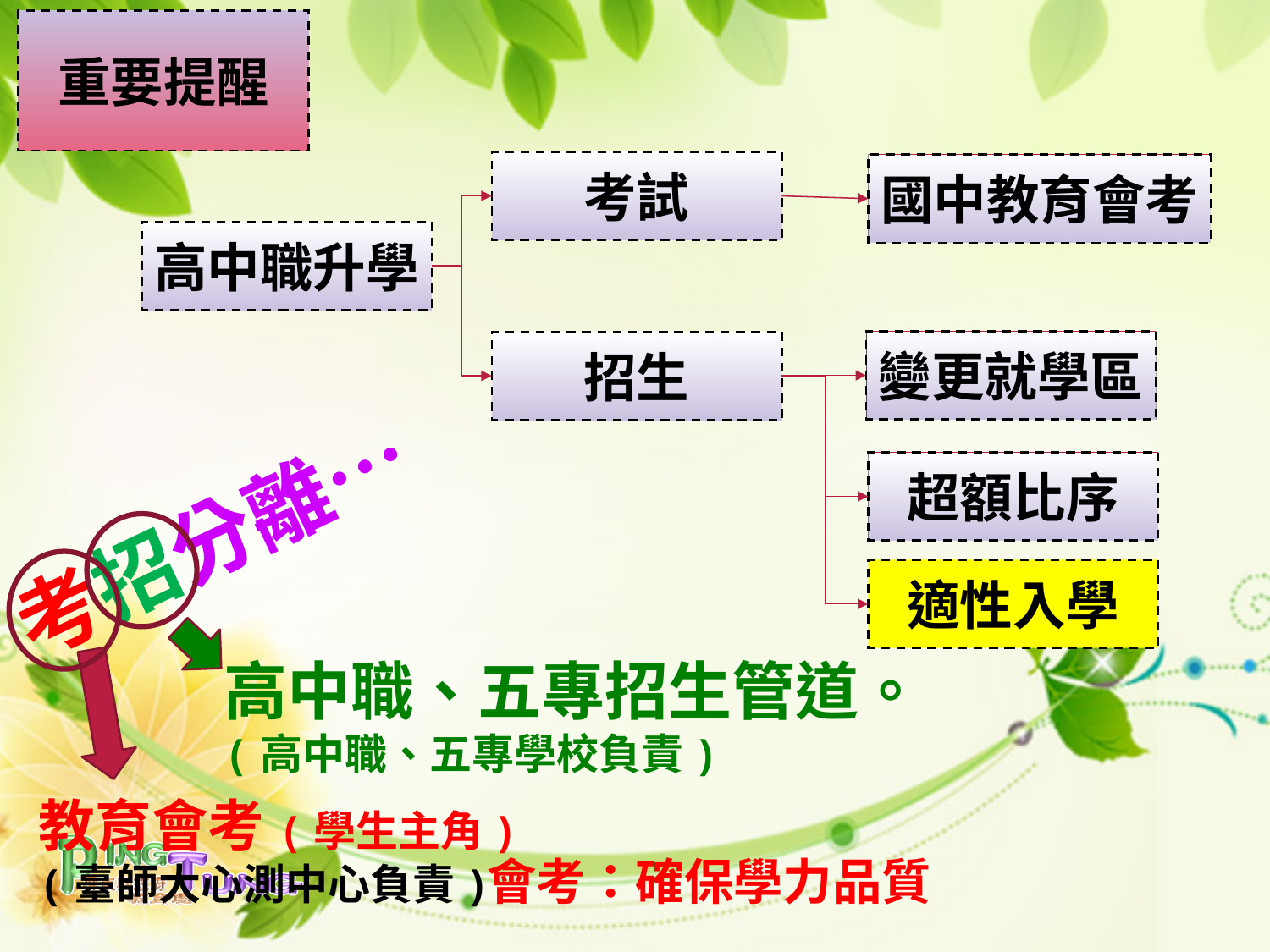

重要提醒
考試
國中教育會考
高中職升學
變更就學區
招生
超額比序
考招分離…

適性入學

高中職、五專招生管道。
(高中職、五專學校負責)

教育會考(學生主角)
(臺師大心測中心負責)

會考：確保學力品質